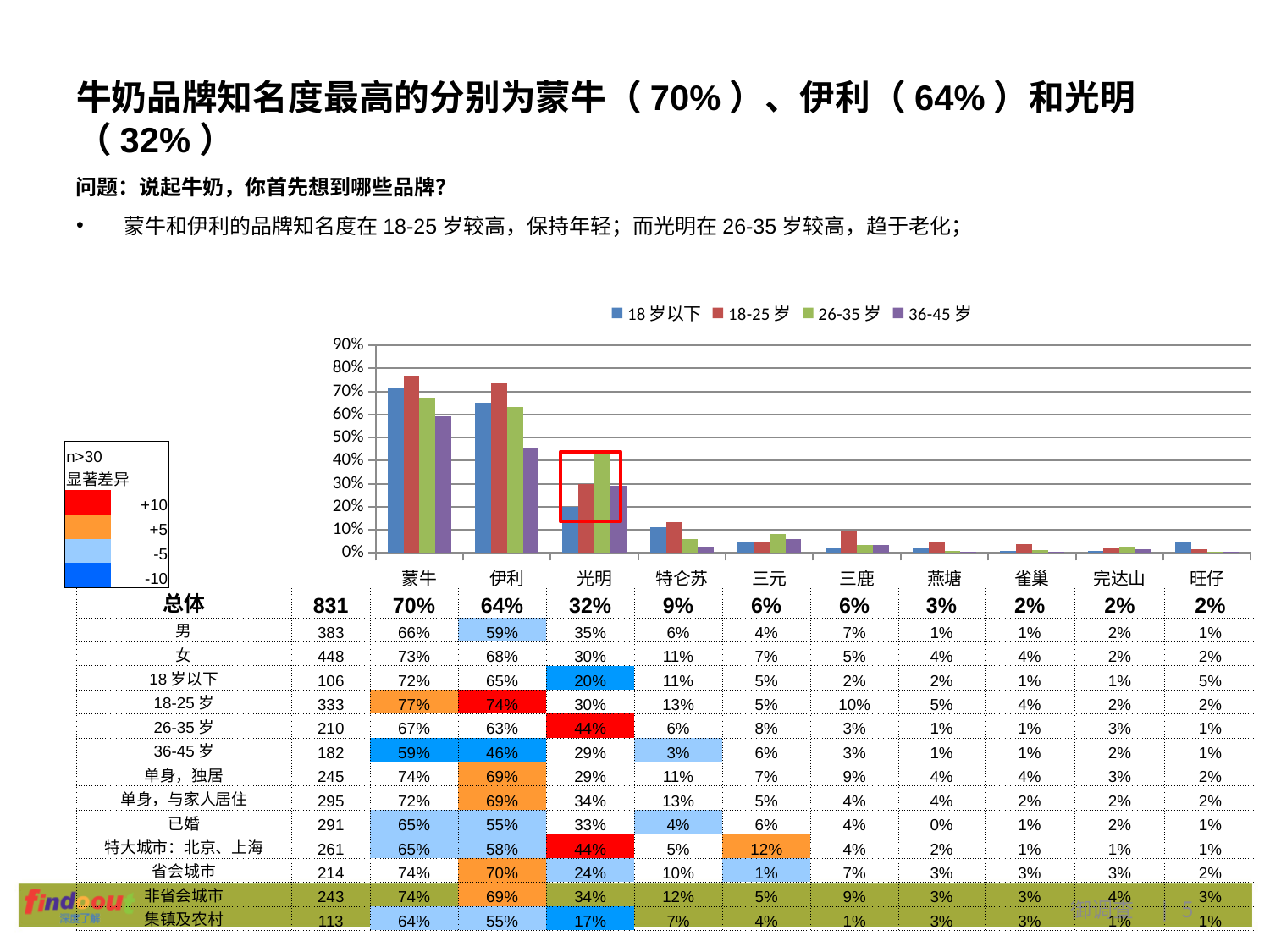

# 牛奶品牌知名度最高的分别为蒙牛（70%）、伊利（64%）和光明（32%）
问题：说起牛奶，你首先想到哪些品牌？
蒙牛和伊利的品牌知名度在18-25岁较高，保持年轻；而光明在26-35岁较高，趋于老化；

### Chart

| Category | 18岁以下 | 18-25岁 | 26-35岁 | 36-45岁 |
|---|---|---|---|---|
| 蒙牛 | 0.7170000000000001 | 0.7690000000000001 | 0.6710000000000002 | 0.593 |
| 伊利 | 0.6510000000000001 | 0.7360000000000001 | 0.6330000000000001 | 0.456 |
| 光明 | 0.198 | 0.2970000000000001 | 0.443 | 0.29100000000000004 |
| 特仑苏 | 0.113 | 0.132 | 0.062000000000000006 | 0.027000000000000003 |
| 三元 | 0.04700000000000001 | 0.048 | 0.081 | 0.060000000000000005 |
| 三鹿 | 0.019000000000000003 | 0.096 | 0.033 | 0.033 |
| 燕塘 | 0.019000000000000003 | 0.051000000000000004 | 0.010000000000000002 | 0.005000000000000001 |
| 雀巢 | 0.009000000000000003 | 0.03900000000000001 | 0.014 | 0.005000000000000001 |
| 完达山 | 0.009000000000000003 | 0.024 | 0.029 | 0.016000000000000004 |
| 旺仔 | 0.04700000000000001 | 0.018 | 0.005000000000000001 | 0.005000000000000001 |
| n>30 |  |
| --- | --- |
| 显著差异 |  |
|  | +10 |
|  | +5 |
|  | -5 |
|  | -10 |

| 总体 | 831 | 70% | 64% | 32% | 9% | 6% | 6% | 3% | 2% | 2% | 2% |
| --- | --- | --- | --- | --- | --- | --- | --- | --- | --- | --- | --- |
| 男 | 383 | 66% | 59% | 35% | 6% | 4% | 7% | 1% | 1% | 2% | 1% |
| 女 | 448 | 73% | 68% | 30% | 11% | 7% | 5% | 4% | 4% | 2% | 2% |
| 18岁以下 | 106 | 72% | 65% | 20% | 11% | 5% | 2% | 2% | 1% | 1% | 5% |
| 18-25岁 | 333 | 77% | 74% | 30% | 13% | 5% | 10% | 5% | 4% | 2% | 2% |
| 26-35岁 | 210 | 67% | 63% | 44% | 6% | 8% | 3% | 1% | 1% | 3% | 1% |
| 36-45岁 | 182 | 59% | 46% | 29% | 3% | 6% | 3% | 1% | 1% | 2% | 1% |
| 单身，独居 | 245 | 74% | 69% | 29% | 11% | 7% | 9% | 4% | 4% | 3% | 2% |
| 单身，与家人居住 | 295 | 72% | 69% | 34% | 13% | 5% | 4% | 4% | 2% | 2% | 2% |
| 已婚 | 291 | 65% | 55% | 33% | 4% | 6% | 4% | 0% | 1% | 2% | 1% |
| 特大城市：北京、上海 | 261 | 65% | 58% | 44% | 5% | 12% | 4% | 2% | 1% | 1% | 1% |
| 省会城市 | 214 | 74% | 70% | 24% | 10% | 1% | 7% | 3% | 3% | 3% | 2% |
| 非省会城市 | 243 | 74% | 69% | 34% | 12% | 5% | 9% | 3% | 3% | 4% | 3% |
| 集镇及农村 | 113 | 64% | 55% | 17% | 7% | 4% | 1% | 3% | 3% | 1% | 1% |
御调查   |  5